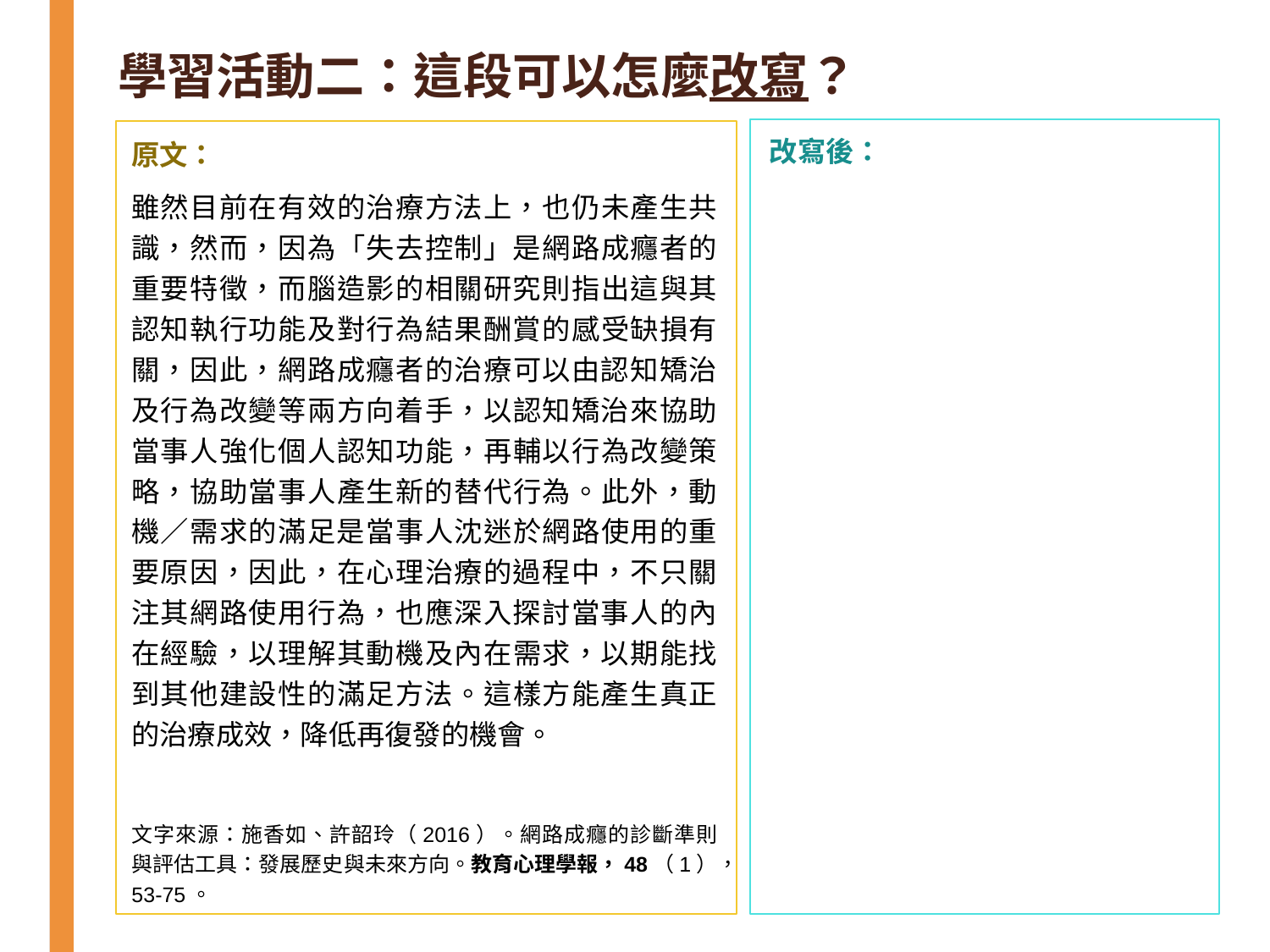

# 學習活動二：這段可以怎麼改寫？

原文：
雖然目前在有效的治療方法上，也仍未產生共識，然而，因為「失去控制」是網路成癮者的 重要特徵，而腦造影的相關研究則指出這與其認知執行功能及對行為結果酬賞的感受缺損有關，因此，網路成癮者的治療可以由認知矯治及行為改變等兩方向着手，以認知矯治來協助當事人強化個人認知功能，再輔以行為改變策略，協助當事人產生新的替代行為。此外，動機／需求的滿足是當事人沈迷於網路使用的重要原因，因此，在心理治療的過程中，不只關注其網路使用行為，也應深入探討當事人的內在經驗，以理解其動機及內在需求，以期能找到其他建設性的滿足方法。這樣方能產生真正的治療成效，降低再復發的機會。

文字來源：施香如、許韶玲（2016）。網路成癮的診斷準則與評估工具：發展歷史與未來方向。教育心理學報，48（1），53-75。
改寫後：
69